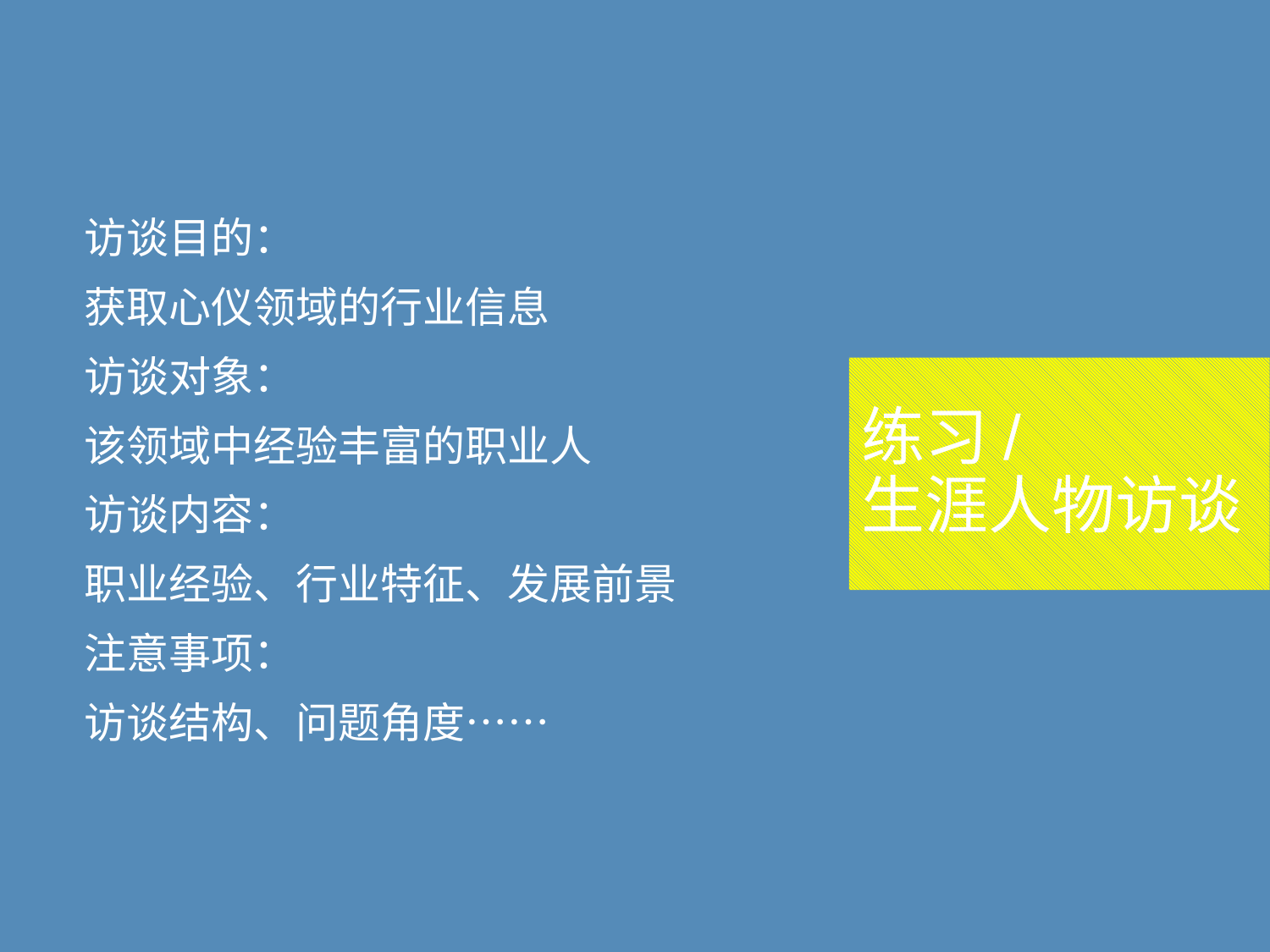

访谈目的：
获取心仪领域的行业信息
访谈对象：
该领域中经验丰富的职业人
访谈内容：
职业经验、行业特征、发展前景
注意事项：
访谈结构、问题角度……
# 练习/ 生涯人物访谈